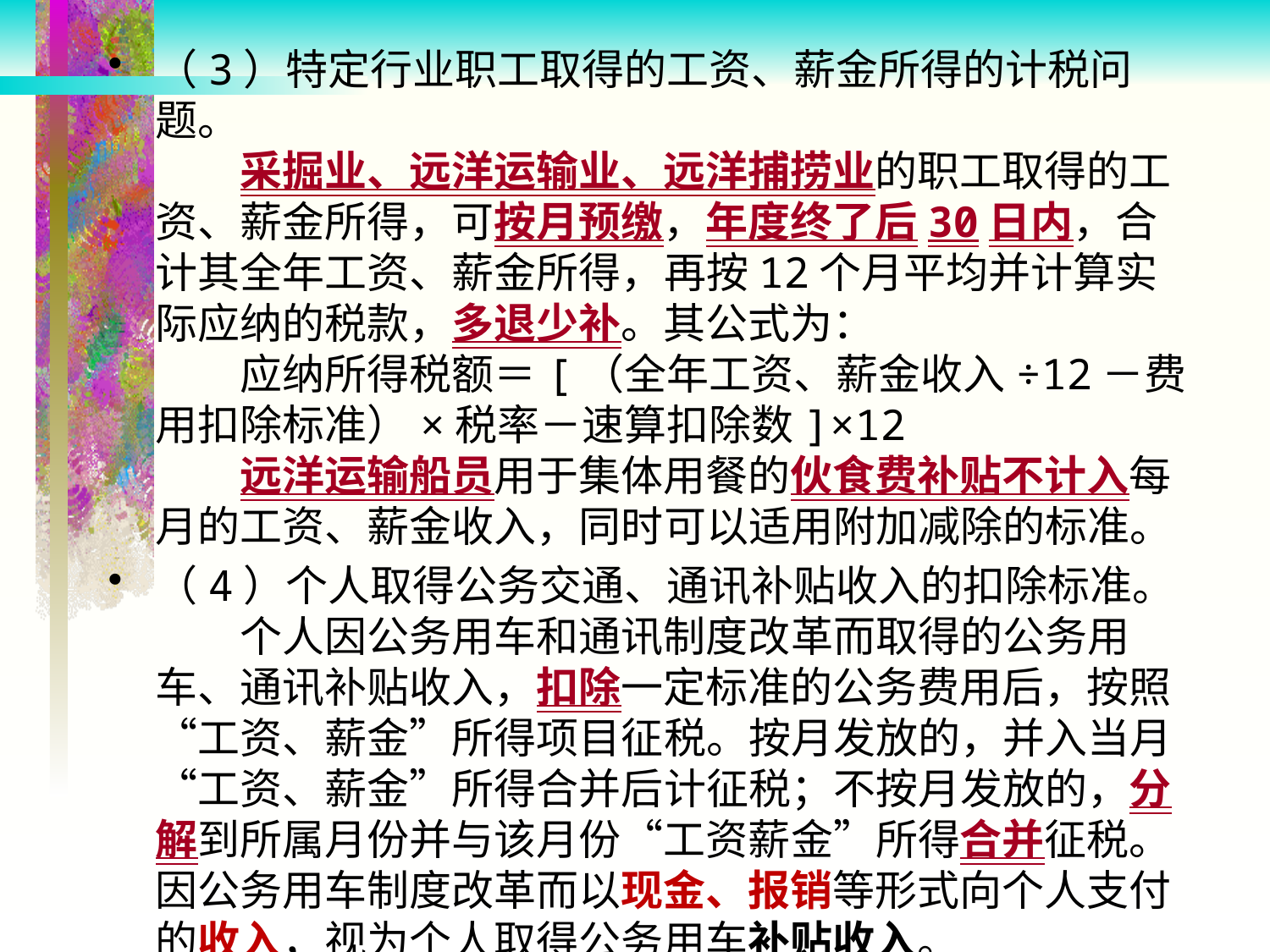

（3）特定行业职工取得的工资、薪金所得的计税问题。
　　采掘业、远洋运输业、远洋捕捞业的职工取得的工资、薪金所得，可按月预缴，年度终了后30日内，合计其全年工资、薪金所得，再按12个月平均并计算实际应纳的税款，多退少补。其公式为：
　　应纳所得税额＝[（全年工资、薪金收入÷12－费用扣除标准）×税率－速算扣除数]×12
　　远洋运输船员用于集体用餐的伙食费补贴不计入每月的工资、薪金收入，同时可以适用附加减除的标准。
（4）个人取得公务交通、通讯补贴收入的扣除标准。
　　个人因公务用车和通讯制度改革而取得的公务用车、通讯补贴收入，扣除一定标准的公务费用后，按照“工资、薪金”所得项目征税。按月发放的，并入当月“工资、薪金”所得合并后计征税；不按月发放的，分解到所属月份并与该月份“工资薪金”所得合并征税。因公务用车制度改革而以现金、报销等形式向个人支付的收入，视为个人取得公务用车补贴收入。